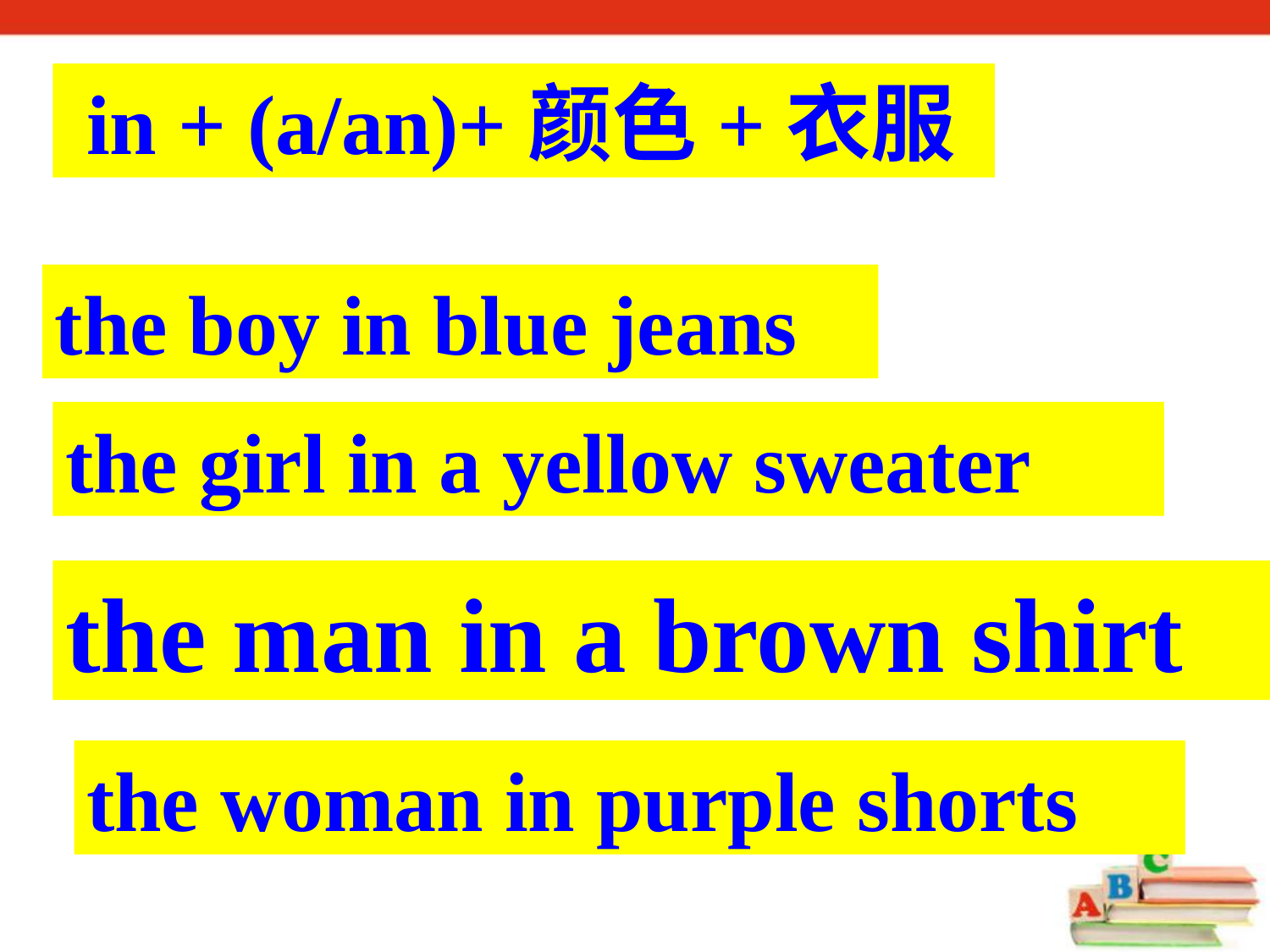

in + (a/an)+颜色+衣服
the boy in blue jeans
the girl in a yellow sweater
the man in a brown shirt
the woman in purple shorts